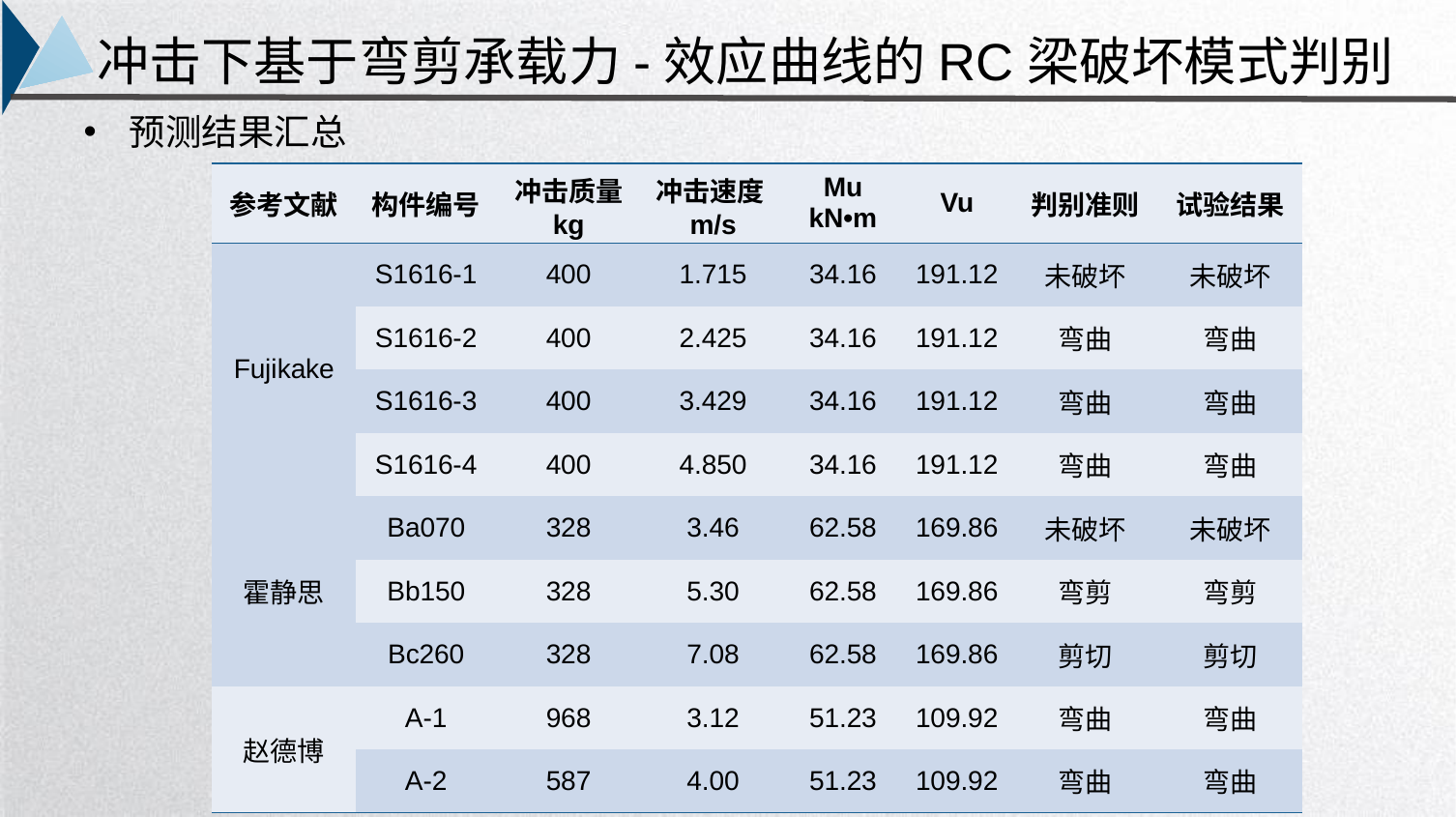

冲击下基于弯剪承载力-效应曲线的RC梁破坏模式判别

预测结果汇总
| 参考文献 | 构件编号 | 冲击质量 kg | 冲击速度m/s | Mu kN•m | Vu | 判别准则 | 试验结果 |
| --- | --- | --- | --- | --- | --- | --- | --- |
| Fujikake | S1616-1 | 400 | 1.715 | 34.16 | 191.12 | 未破坏 | 未破坏 |
|  | S1616-2 | 400 | 2.425 | 34.16 | 191.12 | 弯曲 | 弯曲 |
|  | S1616-3 | 400 | 3.429 | 34.16 | 191.12 | 弯曲 | 弯曲 |
|  | S1616-4 | 400 | 4.850 | 34.16 | 191.12 | 弯曲 | 弯曲 |
| 霍静思 | Ba070 | 328 | 3.46 | 62.58 | 169.86 | 未破坏 | 未破坏 |
|  | Bb150 | 328 | 5.30 | 62.58 | 169.86 | 弯剪 | 弯剪 |
|  | Bc260 | 328 | 7.08 | 62.58 | 169.86 | 剪切 | 剪切 |
| 赵德博 | A-1 | 968 | 3.12 | 51.23 | 109.92 | 弯曲 | 弯曲 |
|  | A-2 | 587 | 4.00 | 51.23 | 109.92 | 弯曲 | 弯曲 |